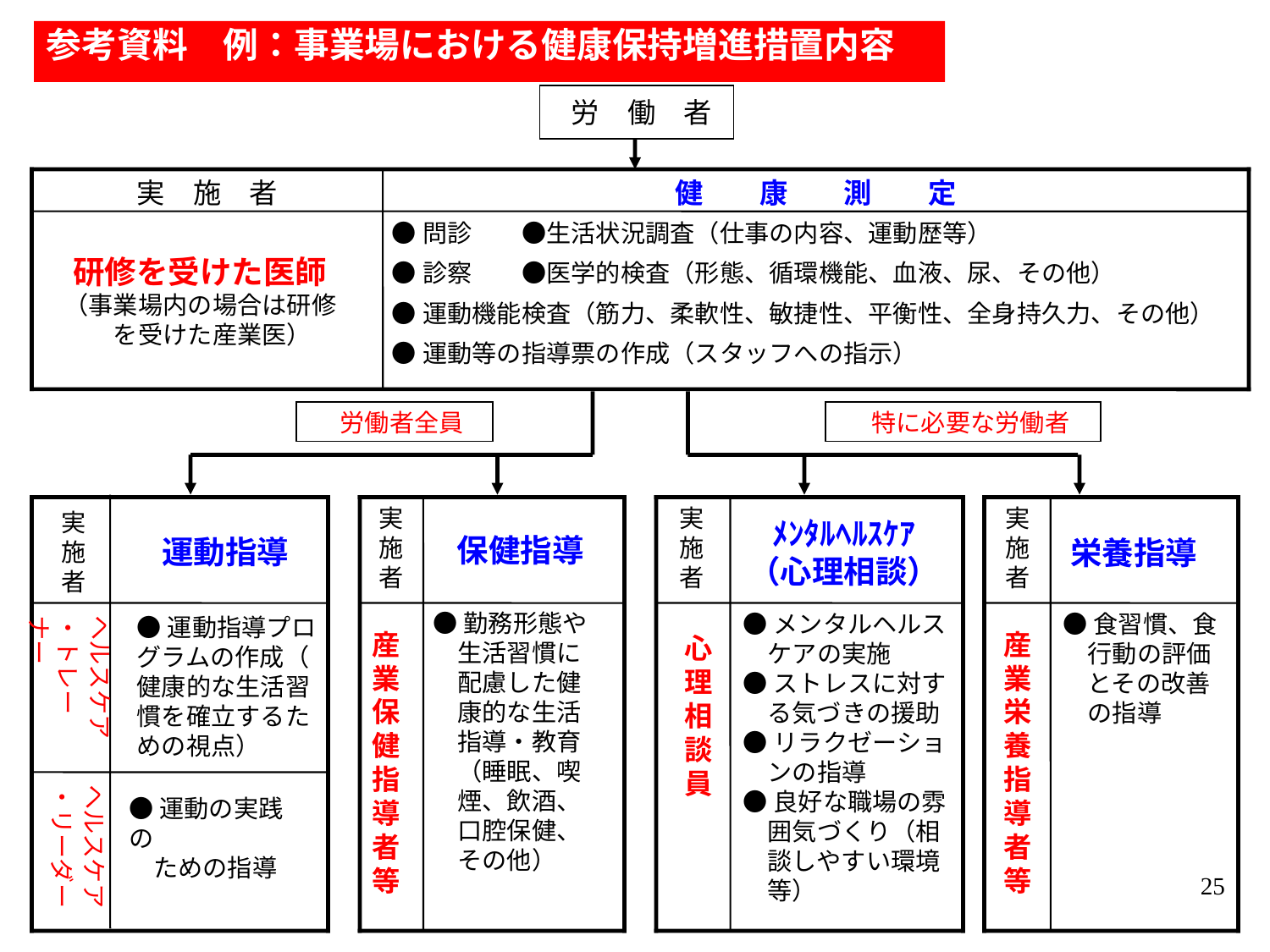

参考資料　例：事業場における健康保持増進措置内容
労　働　者

実　施　者

健　　康　　測　　定

研修を受けた医師
（事業場内の場合は研修
　を受けた産業医）

●問診　　●生活状況調査（仕事の内容、運動歴等）
●診察　　●医学的検査（形態、循環機能、血液、尿、その他）
●運動機能検査（筋力、柔軟性、敏捷性、平衡性、全身持久力、その他）
●運動等の指導票の作成（スタッフへの指示）

労働者全員
特に必要な労働者

実
施
者

運動指導

●運動指導プロ
グラムの作成（
健康的な生活習
慣を確立するた
めの視点）

●運動の実践の
　ための指導

実施者

保健指導

●勤務形態や
　生活習慣に
　配慮した健
　康的な生活
　指導・教育
　（睡眠、喫
　煙、飲酒、
　口腔保健、
　その他）
産業保健指導者等

実施者
ﾒﾝﾀﾙﾍﾙｽｹｱ
（心理相談）

●メンタルヘルス
　ケアの実施
●ストレスに対す
　る気づきの援助
●リラクゼーショ
　ンの指導
●良好な職場の雰
　囲気づくり（相
　談しやすい環境
　等）
心理相談員

実施者

栄養指導

産業栄養指導者
等

●食習慣、食
　行動の評価
　とその改善
　の指導

ヘルスケア
・トレーナー
ヘルスケア
・リーダー
25